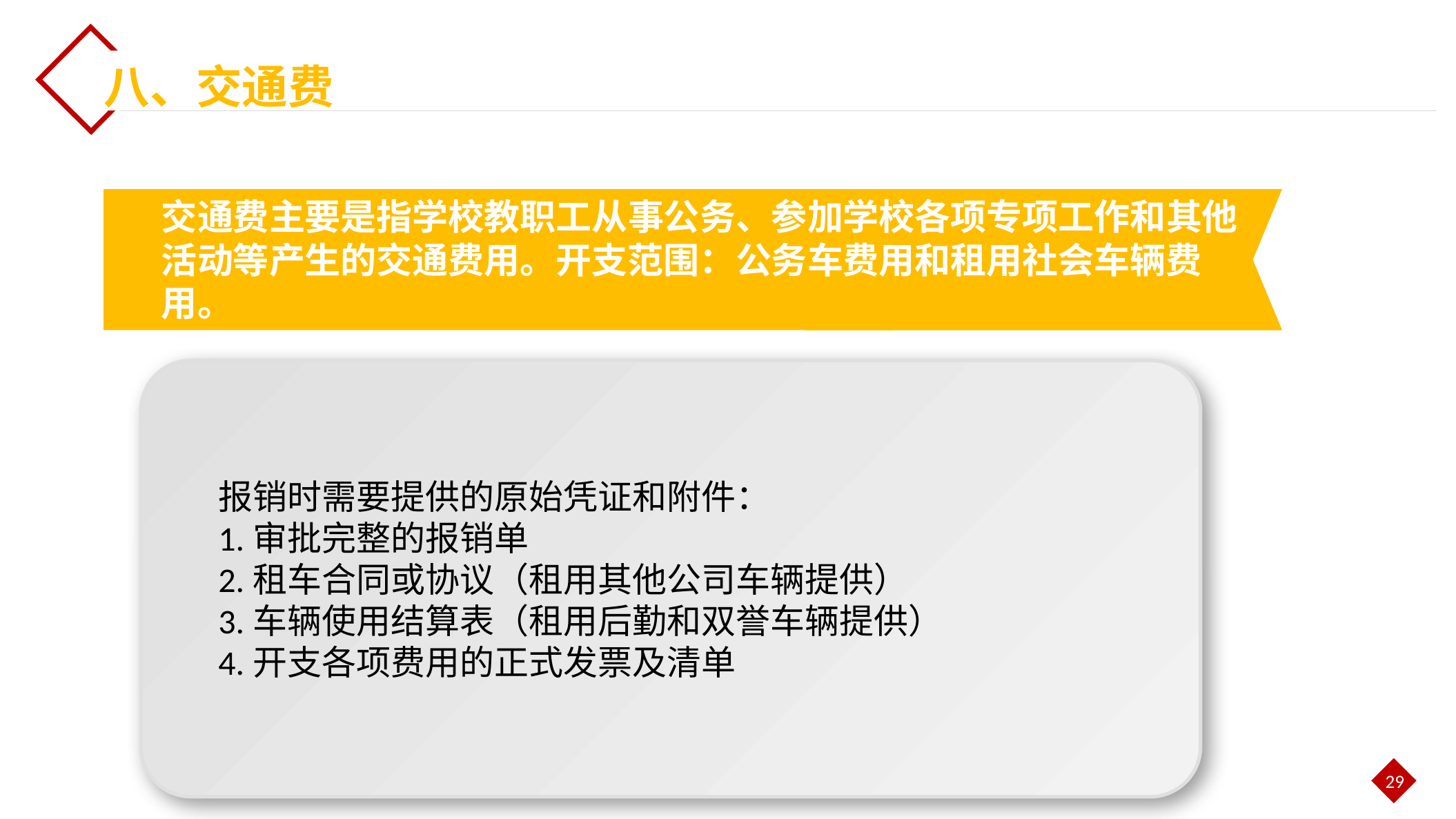

八、交通费
交通费主要是指学校教职工从事公务、参加学校各项专项工作和其他活动等产生的交通费用。开支范围：公务车费用和租用社会车辆费用。

报销时需要提供的原始凭证和附件：
1.审批完整的报销单
2.租车合同或协议（租用其他公司车辆提供）
3.车辆使用结算表（租用后勤和双誉车辆提供）
4.开支各项费用的正式发票及清单